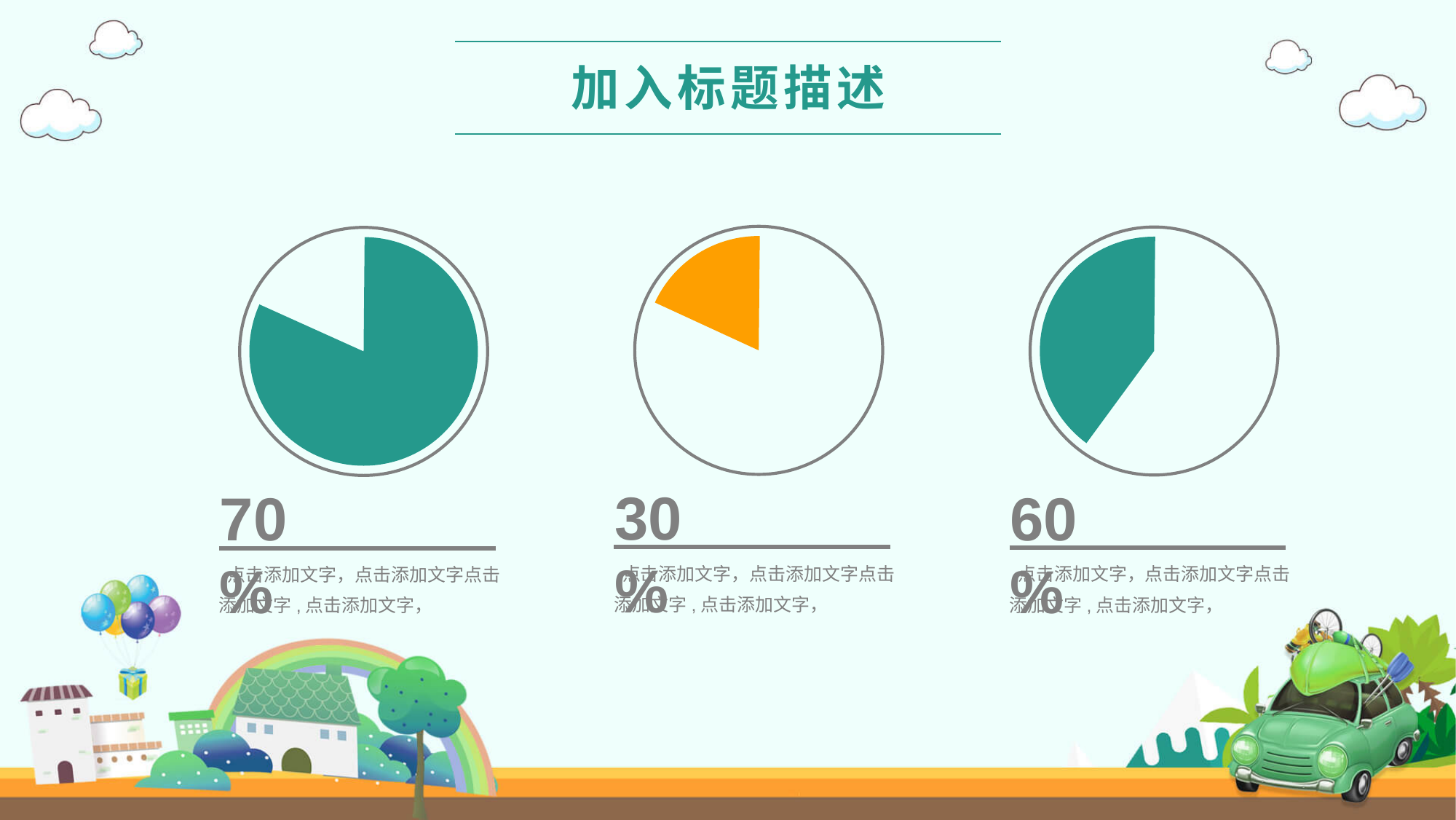

加入标题描述

30%
60%
70%
 点击添加文字，点击添加文字点击添加文字,点击添加文字，
 点击添加文字，点击添加文字点击添加文字,点击添加文字，
 点击添加文字，点击添加文字点击添加文字,点击添加文字，